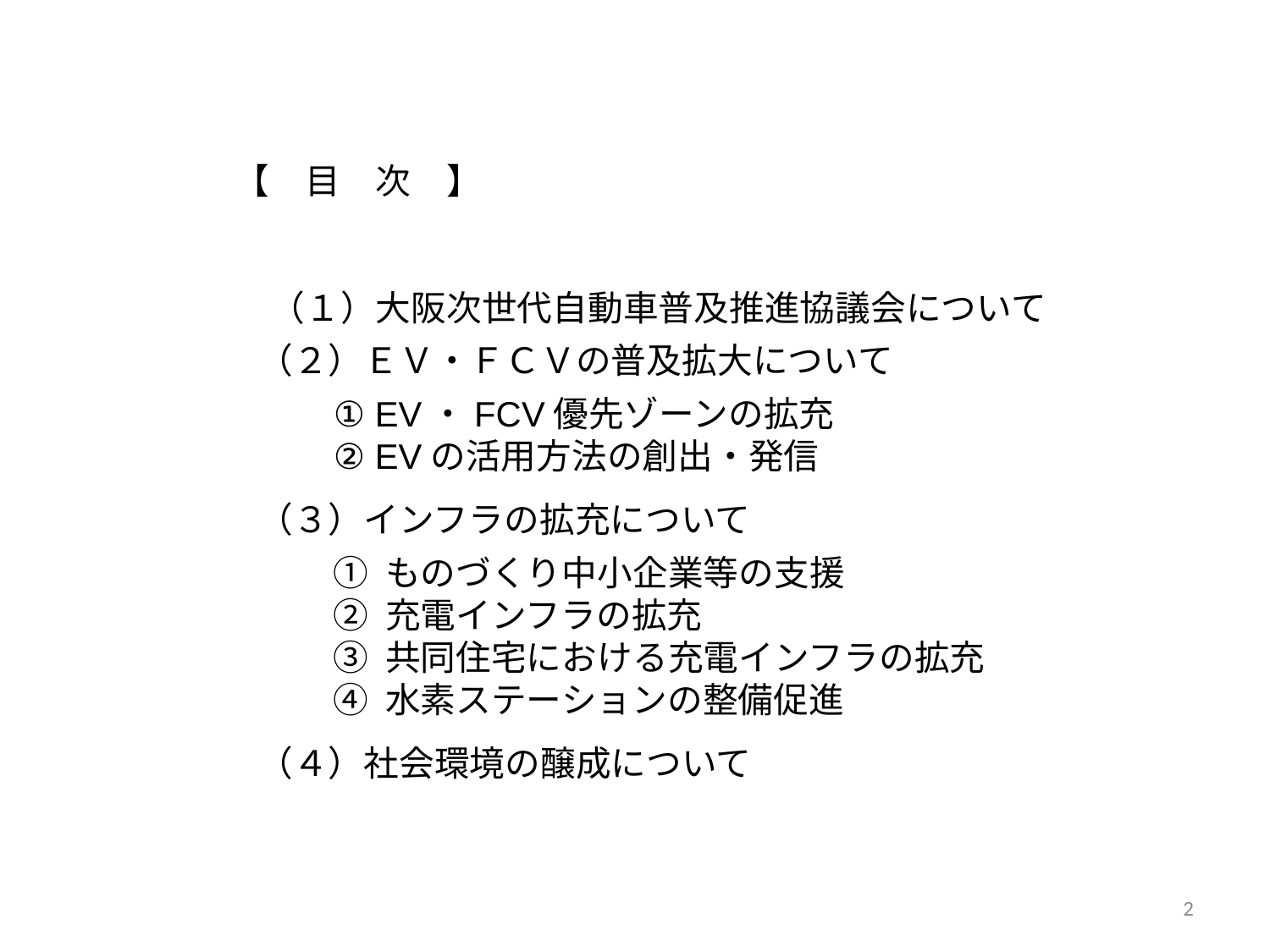

【　目　次　】

　（１）大阪次世代自動車普及推進協議会について
（２）ＥＶ・ＦＣＶの普及拡大について
① EV・FCV優先ゾーンの拡充
② EVの活用方法の創出・発信
（３）インフラの拡充について
① ものづくり中小企業等の支援
② 充電インフラの拡充
③ 共同住宅における充電インフラの拡充
④ 水素ステーションの整備促進
（４）社会環境の醸成について
2